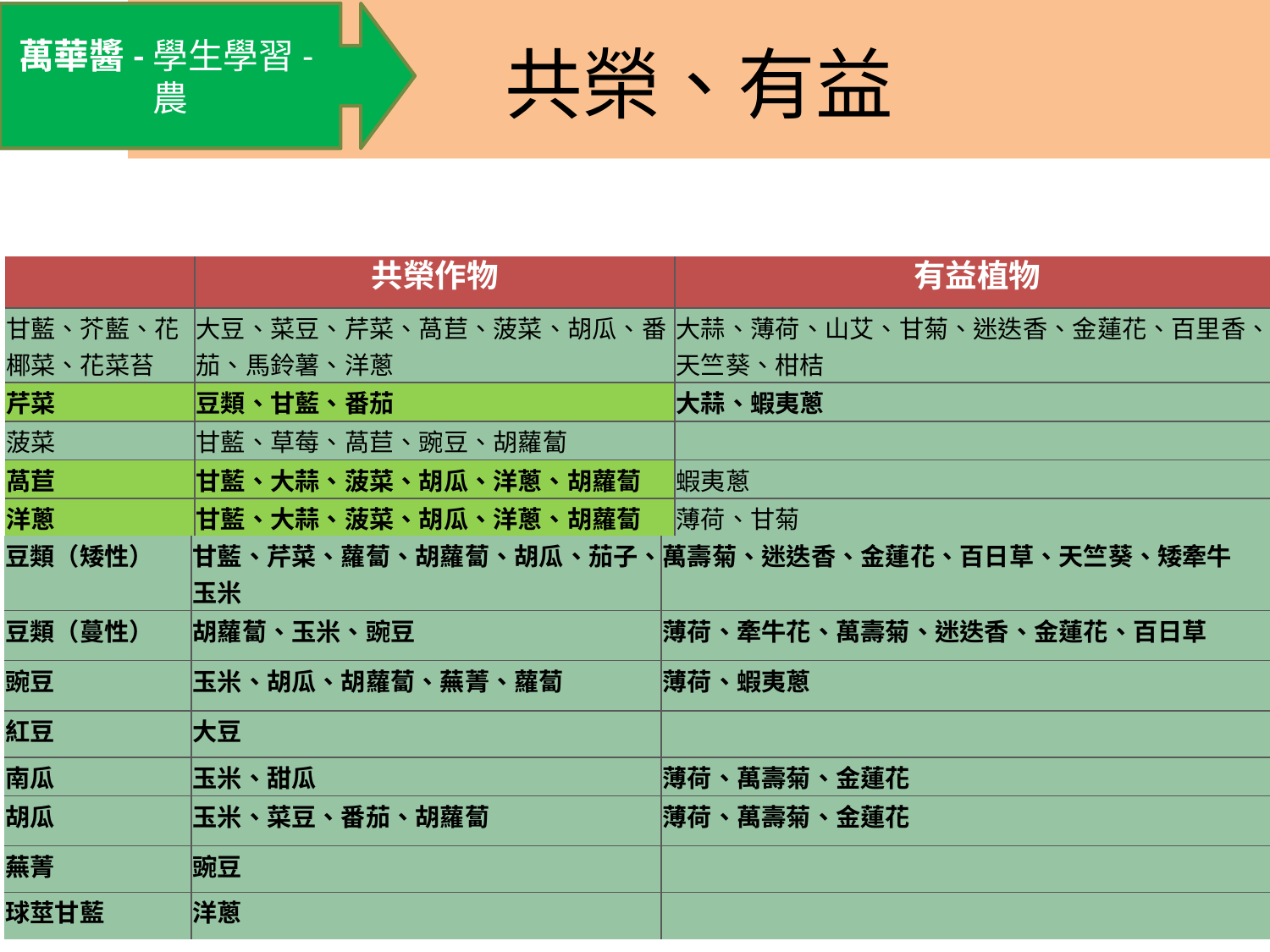

共榮、有益
萬華醬-學生學習-農
#
|  | 共榮作物 | 有益植物 |
| --- | --- | --- |
| 甘藍、芥藍、花椰菜、花菜苔 | 大豆、菜豆、芹菜、萵苣、菠菜、胡瓜、番茄、馬鈴薯、洋蔥 | 大蒜、薄荷、山艾、甘菊、迷迭香、金蓮花、百里香、天竺葵、柑桔 |
| 芹菜 | 豆類、甘藍、番茄 | 大蒜、蝦夷蔥 |
| 菠菜 | 甘藍、草莓、萵苣、豌豆、胡蘿蔔 |  |
| 萵苣 | 甘藍、大蒜、菠菜、胡瓜、洋蔥、胡蘿蔔 | 蝦夷蔥 |
| 洋蔥 | 甘藍、大蒜、菠菜、胡瓜、洋蔥、胡蘿蔔 | 薄荷、甘菊 |
| 韭菜 | 辣椒 |  |
| 豆類（矮性） | 甘藍、芹菜、蘿蔔、胡蘿蔔、胡瓜、茄子、玉米 | 萬壽菊、迷迭香、金蓮花、百日草、天竺葵、矮牽牛 |
| --- | --- | --- |
| 豆類（蔓性） | 胡蘿蔔、玉米、豌豆 | 薄荷、牽牛花、萬壽菊、迷迭香、金蓮花、百日草 |
| 豌豆 | 玉米、胡瓜、胡蘿蔔、蕪菁、蘿蔔 | 薄荷、蝦夷蔥 |
| 紅豆 | 大豆 |  |
| 南瓜 | 玉米、甜瓜 | 薄荷、萬壽菊、金蓮花 |
| 胡瓜 | 玉米、菜豆、番茄、胡蘿蔔 | 薄荷、萬壽菊、金蓮花 |
| 蕪菁 | 豌豆 |  |
| 球莖甘藍 | 洋蔥 |  |